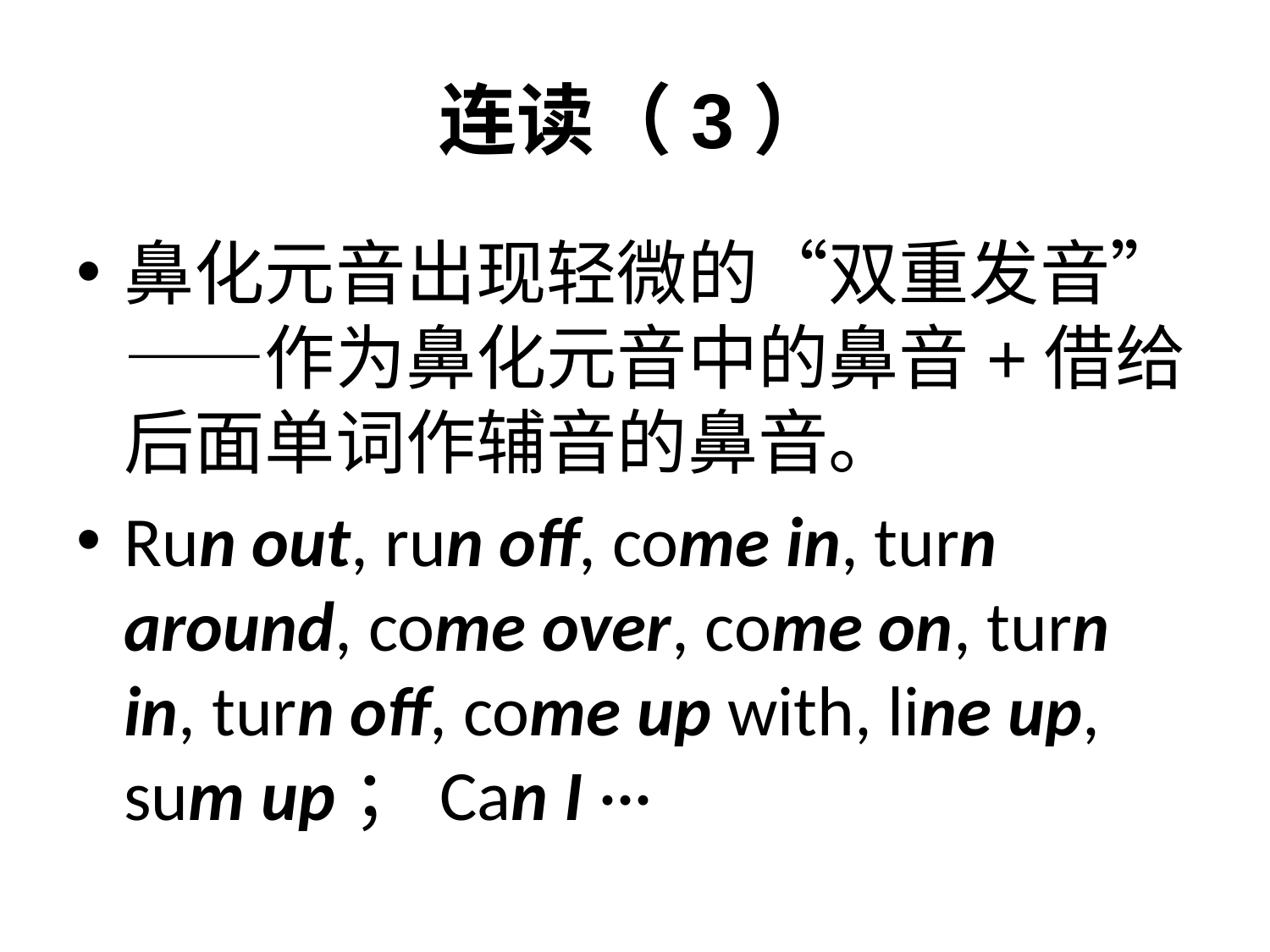

# 连读（3）
鼻化元音出现轻微的“双重发音”——作为鼻化元音中的鼻音+借给后面单词作辅音的鼻音。
Run out, run off, come in, turn around, come over, come on, turn in, turn off, come up with, line up, sum up；Can I ···